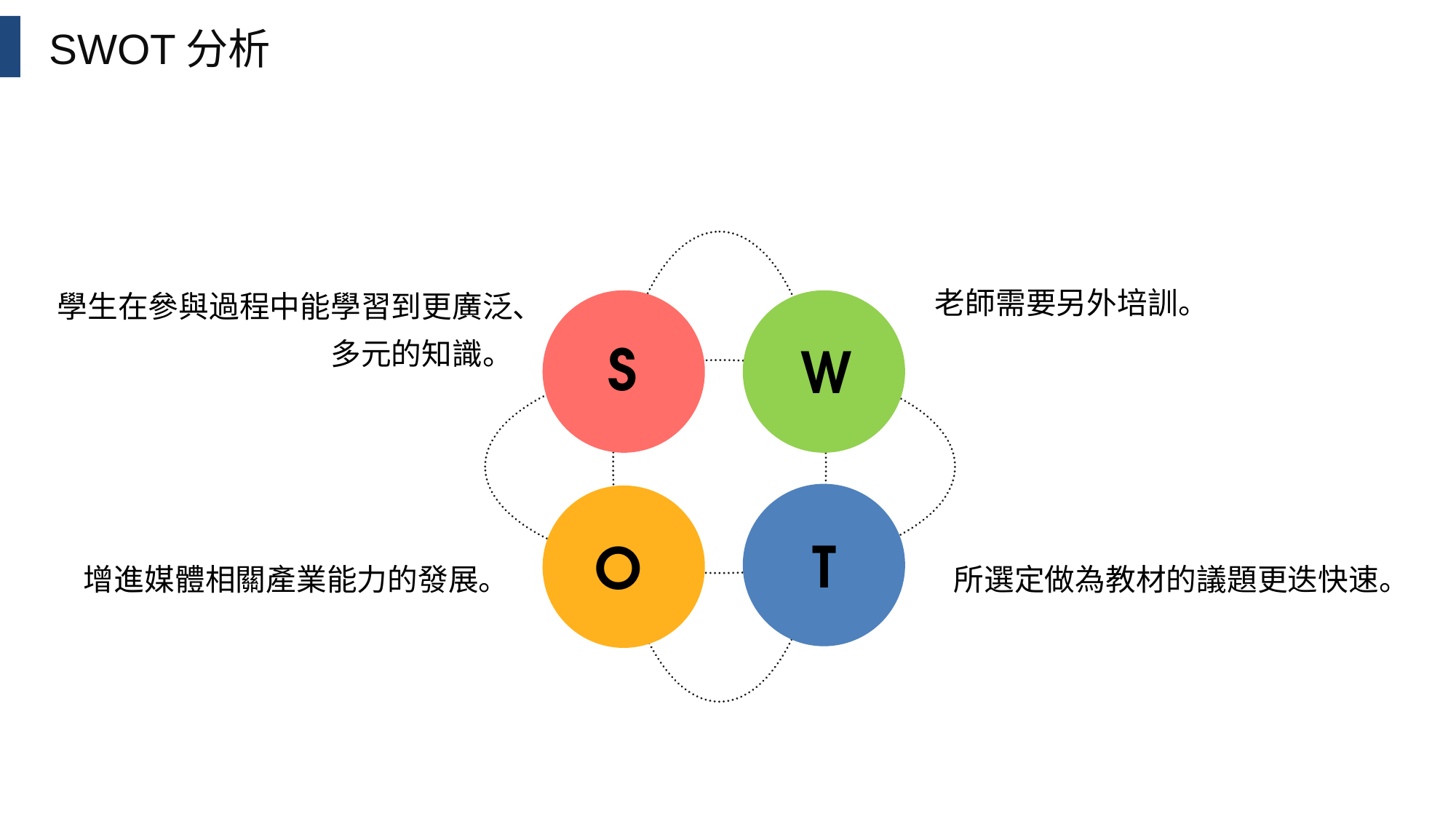

SWOT分析
ADD YOUR TEXT
ADD YOUR TEXT
ADD YOUR TEXT
ADD YOUR TEXT
老師需要另外培訓。
學生在參與過程中能學習到更廣泛、多元的知識。

S
W

T
O
增進媒體相關產業能力的發展。
所選定做為教材的議題更迭快速。
ADD YOUR TEXT